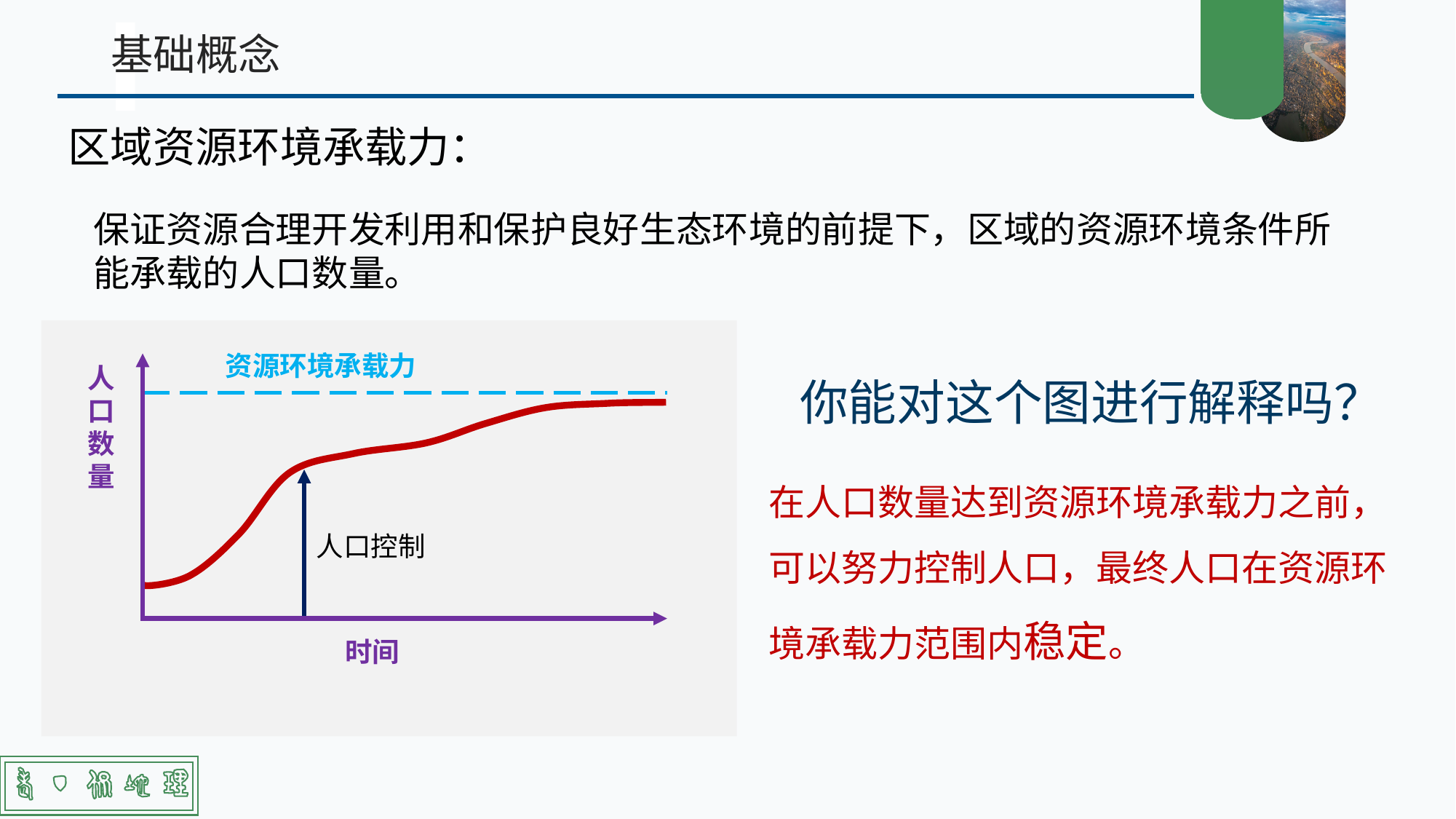

基础概念

区域资源环境承载力：
保证资源合理开发利用和保护良好生态环境的前提下，区域的资源环境条件所能承载的人口数量。

资源环境承载力
人口数量
时间
你能对这个图进行解释吗？

在人口数量达到资源环境承载力之前，可以努力控制人口，最终人口在资源环境承载力范围内稳定。
人口控制